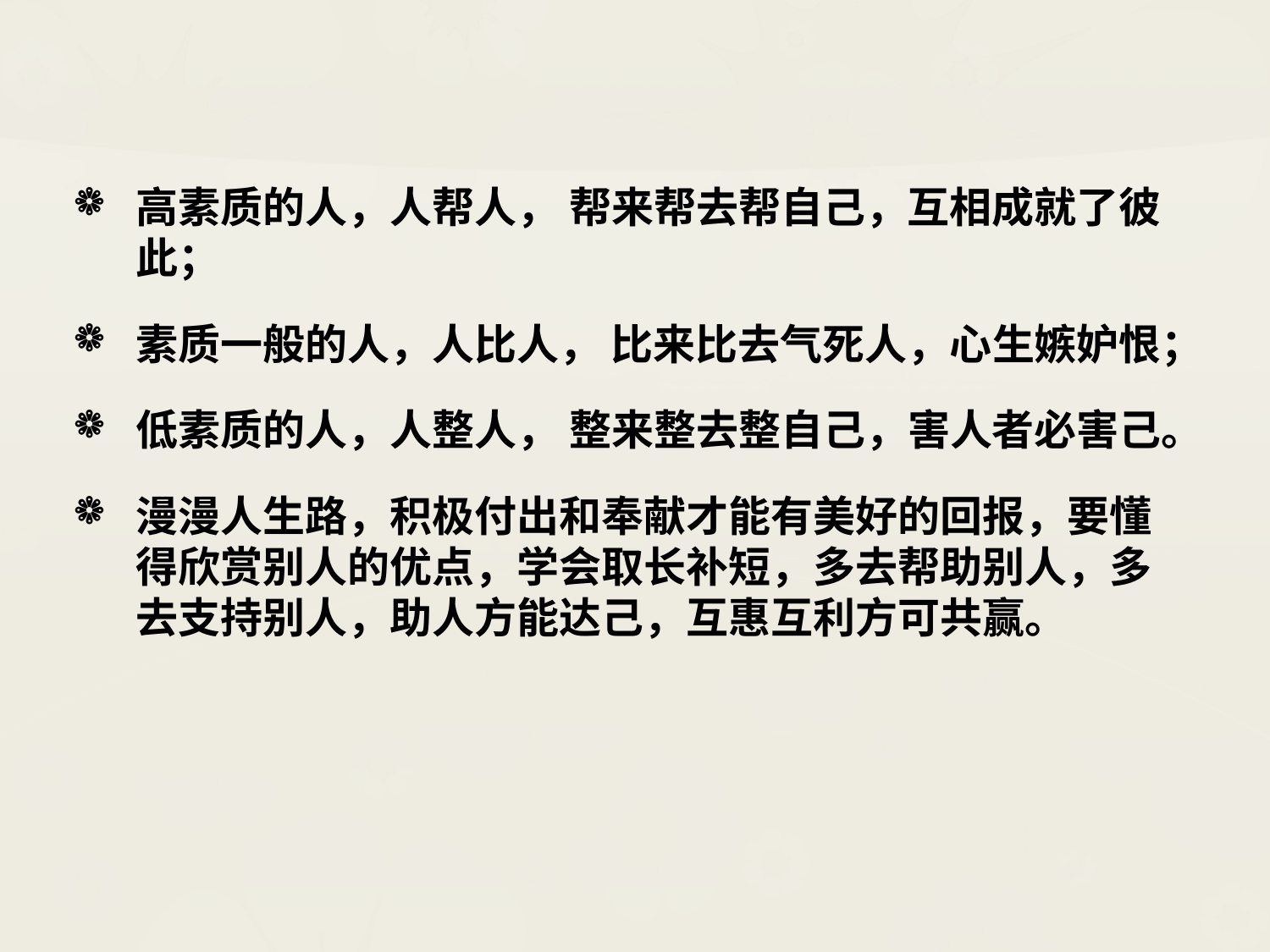

#

高素质的人，人帮人， 帮来帮去帮自己，互相成就了彼此；
素质一般的人，人比人， 比来比去气死人，心生嫉妒恨；
低素质的人，人整人， 整来整去整自己，害人者必害己。
漫漫人生路，积极付出和奉献才能有美好的回报，要懂得欣赏别人的优点，学会取长补短，多去帮助别人，多去支持别人，助人方能达己，互惠互利方可共赢。